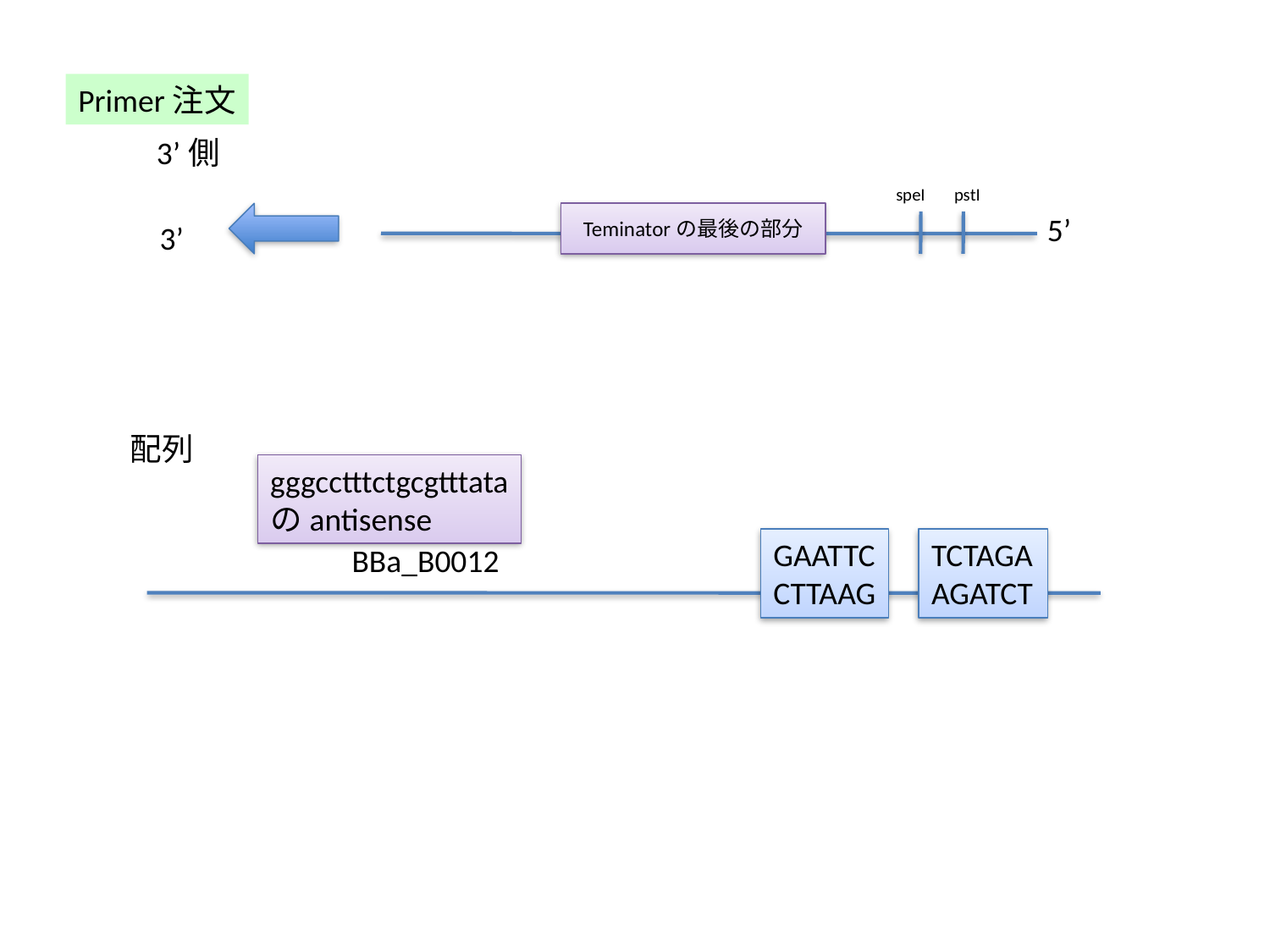

Primer注文
3’側
speI
pstI

Teminatorの最後の部分
5’
3’
配列
gggcctttctgcgtttata
のantisense
GAATTC
CTTAAG
TCTAGA
AGATCT
BBa_B0012